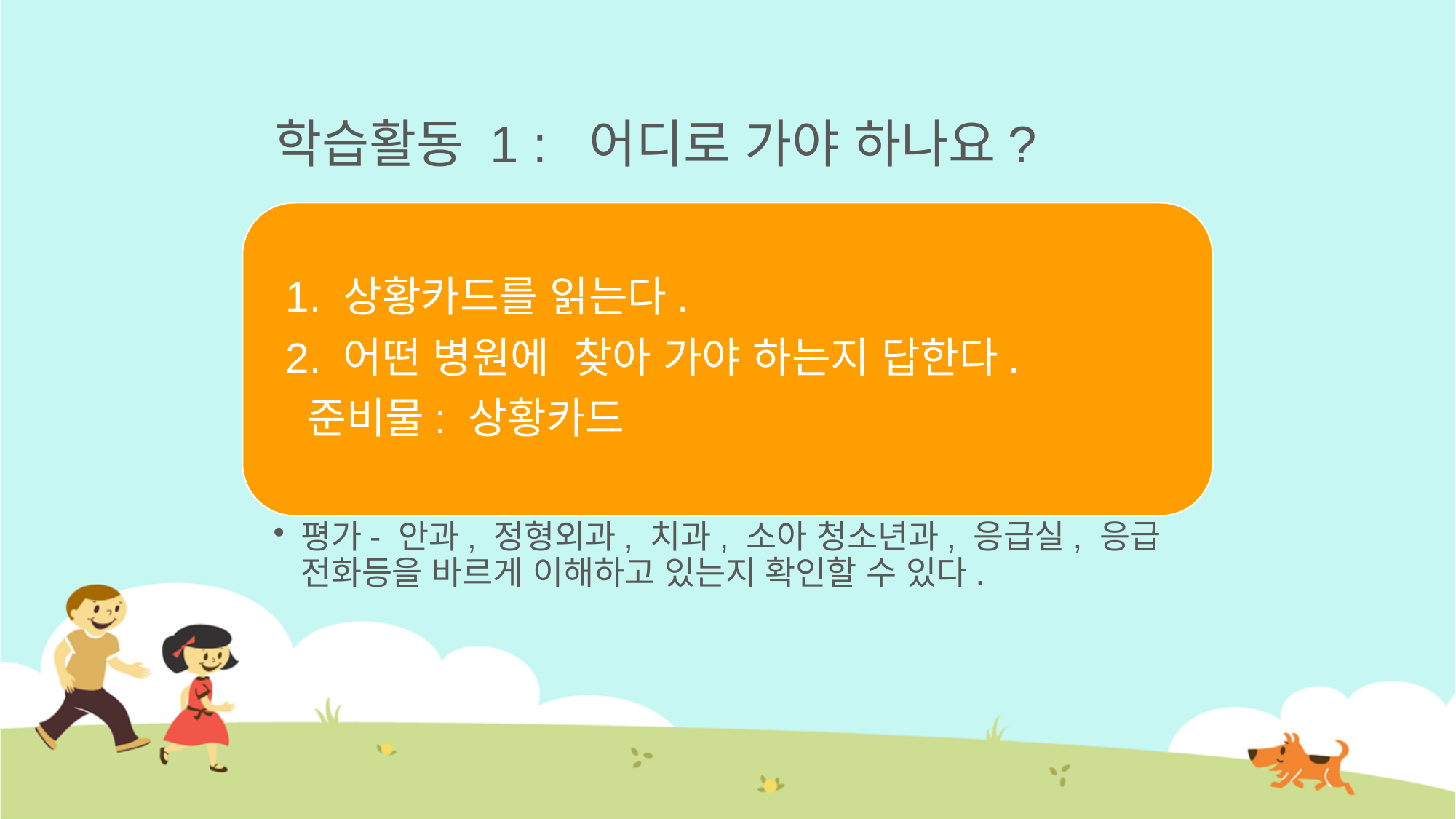

# 학습활동 1 :  어디로 가야 하나요?
1. 상황카드를 읽는다.
2. 어떤 병원에  찾아 가야 하는지 답한다.
 준비물: 상황카드
평가- 안과, 정형외과, 치과, 소아 청소년과, 응급실, 응급 전화등을 바르게 이해하고 있는지 확인할 수 있다.